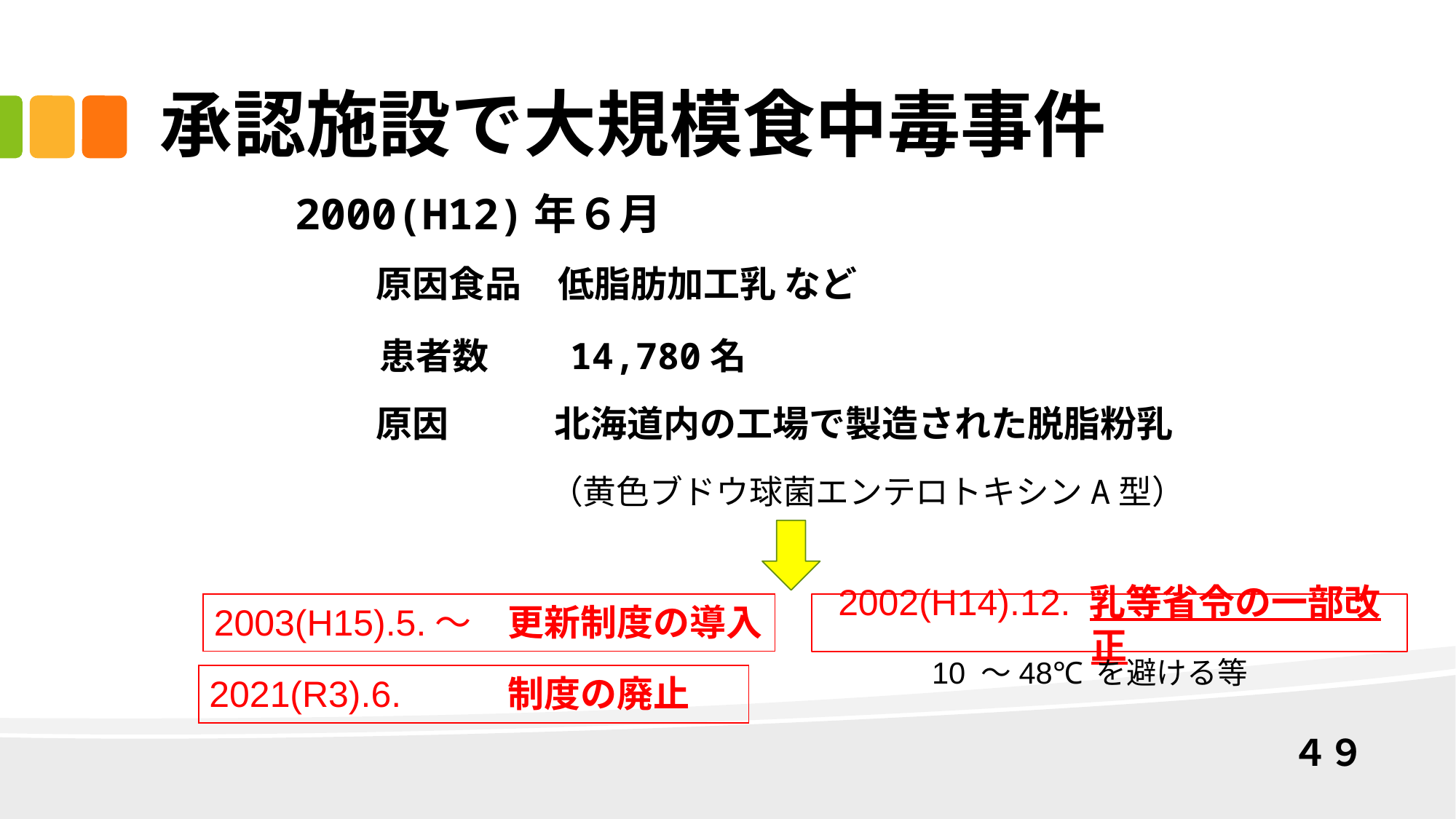

# 承認施設で大規模食中毒事件
2000(H12)年６月
　　 原因食品　低脂肪加工乳 など
　　患者数　　14,780名
　　 原因　　    北海道内の工場で製造された脱脂粉乳
　　　　　　　（黄色ブドウ球菌エンテロトキシンA型）

2003(H15).5.～　更新制度の導入

2002(H14).12. 乳等省令の一部改正

10 ～48℃を避ける等

2021(R3).6.　　   制度の廃止
４９